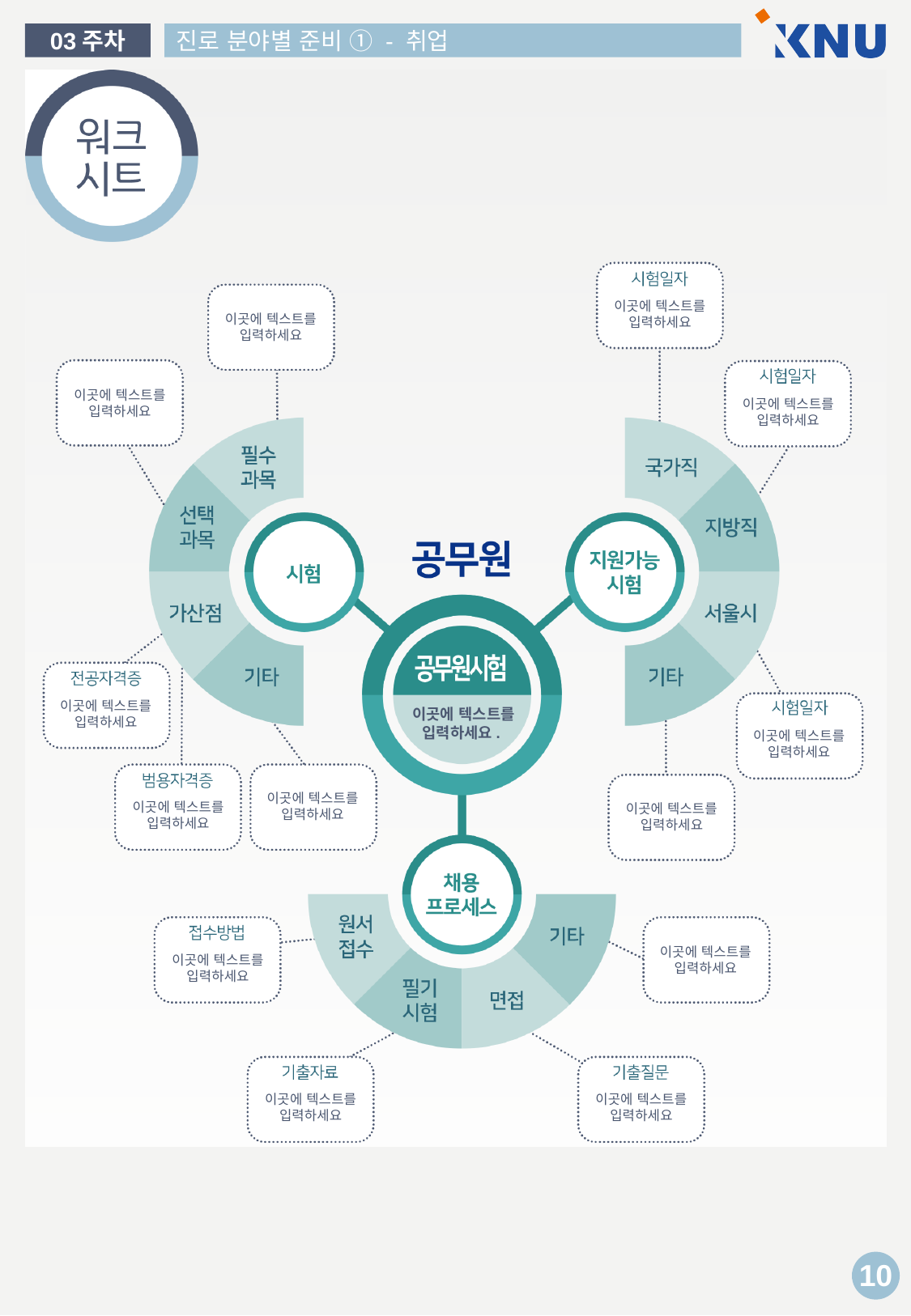

이곳에 텍스트를 입력하세요
이곳에 텍스트를 입력하세요
이곳에 텍스트를 입력하세요

이곳에 텍스트를 입력하세요

이곳에 텍스트를
입력하세요.

이곳에 텍스트를 입력하세요

이곳에 텍스트를 입력하세요
이곳에 텍스트를 입력하세요

이곳에 텍스트를 입력하세요
이곳에 텍스트를 입력하세요
이곳에 텍스트를 입력하세요

이곳에 텍스트를 입력하세요

이곳에 텍스트를 입력하세요

이곳에 텍스트를 입력하세요
10